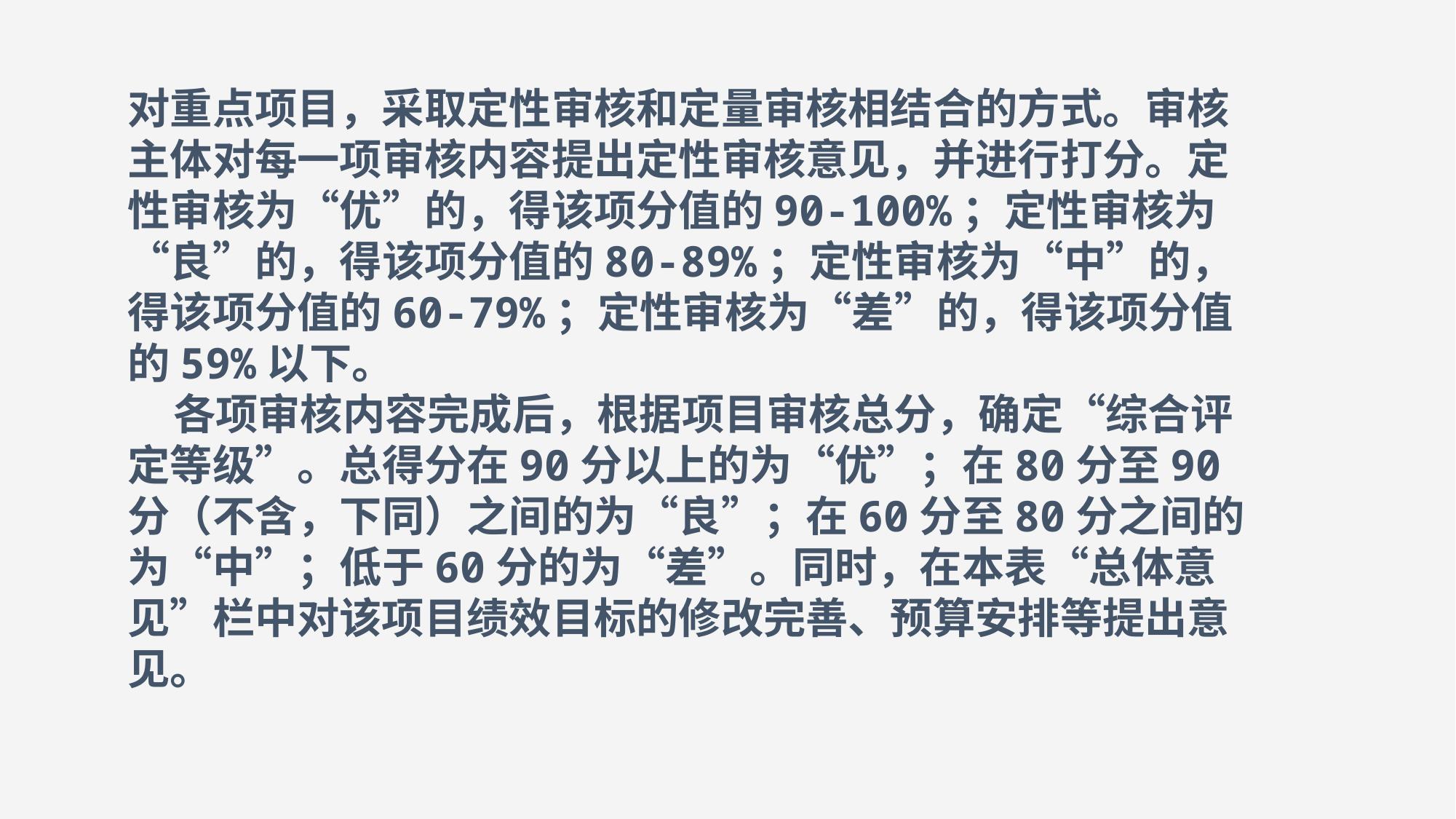

对重点项目，采取定性审核和定量审核相结合的方式。审核主体对每一项审核内容提出定性审核意见，并进行打分。定性审核为“优”的，得该项分值的90-100%；定性审核为“良”的，得该项分值的80-89%；定性审核为“中”的，得该项分值的60-79%；定性审核为“差”的，得该项分值的59%以下。各项审核内容完成后，根据项目审核总分，确定“综合评定等级”。总得分在90分以上的为“优”；在80分至90分（不含，下同）之间的为“良”；在60分至80分之间的为“中”；低于60分的为“差”。同时，在本表“总体意见”栏中对该项目绩效目标的修改完善、预算安排等提出意见。